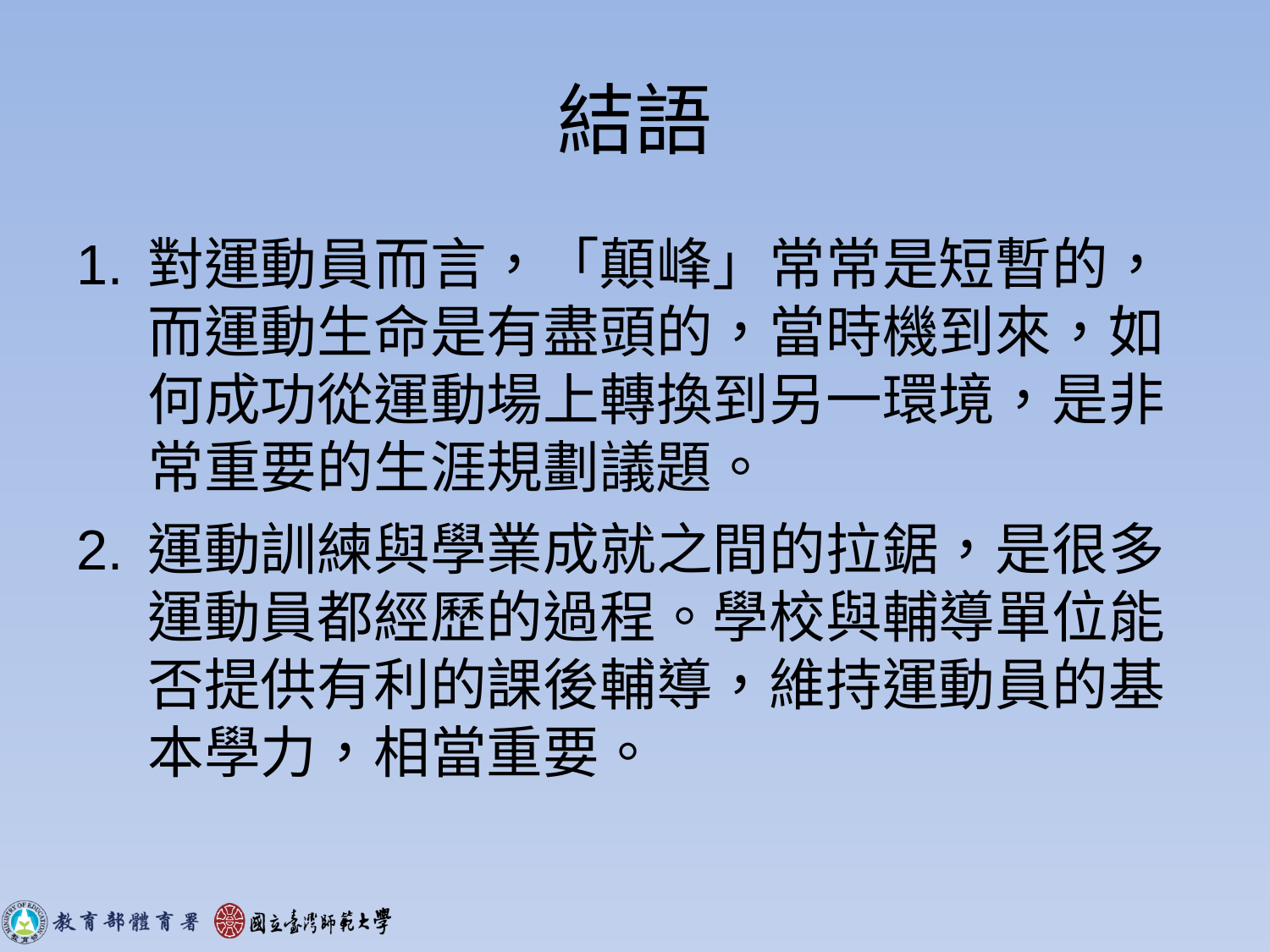

# 結語
對運動員而言，「顛峰」常常是短暫的，而運動生命是有盡頭的，當時機到來，如何成功從運動場上轉換到另一環境，是非常重要的生涯規劃議題。
運動訓練與學業成就之間的拉鋸，是很多運動員都經歷的過程。學校與輔導單位能否提供有利的課後輔導，維持運動員的基本學力，相當重要。